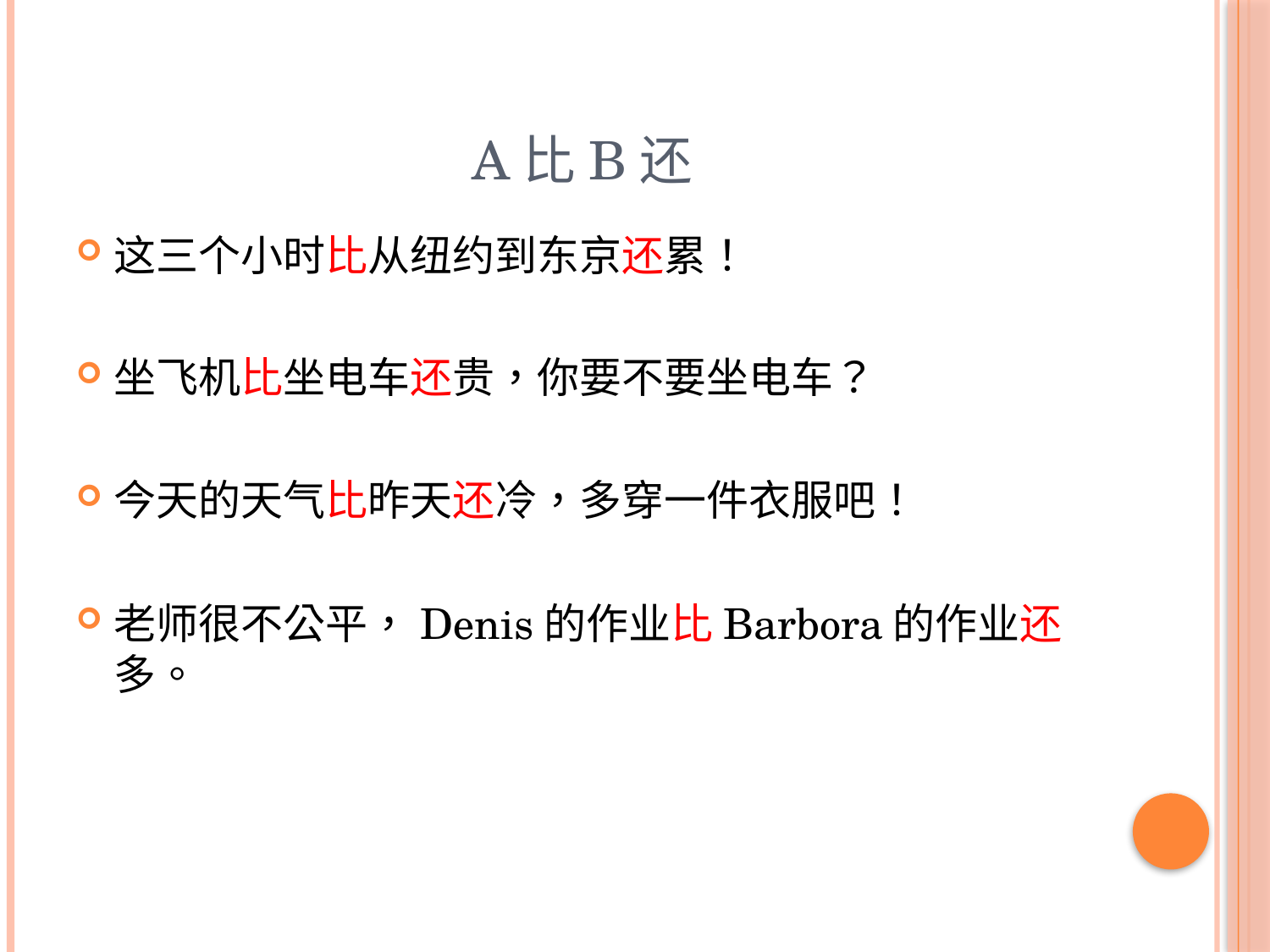

# A比B还
这三个小时比从纽约到东京还累！

坐飞机比坐电车还贵，你要不要坐电车？

今天的天气比昨天还冷，多穿一件衣服吧！

老师很不公平，Denis的作业比Barbora的作业还多。